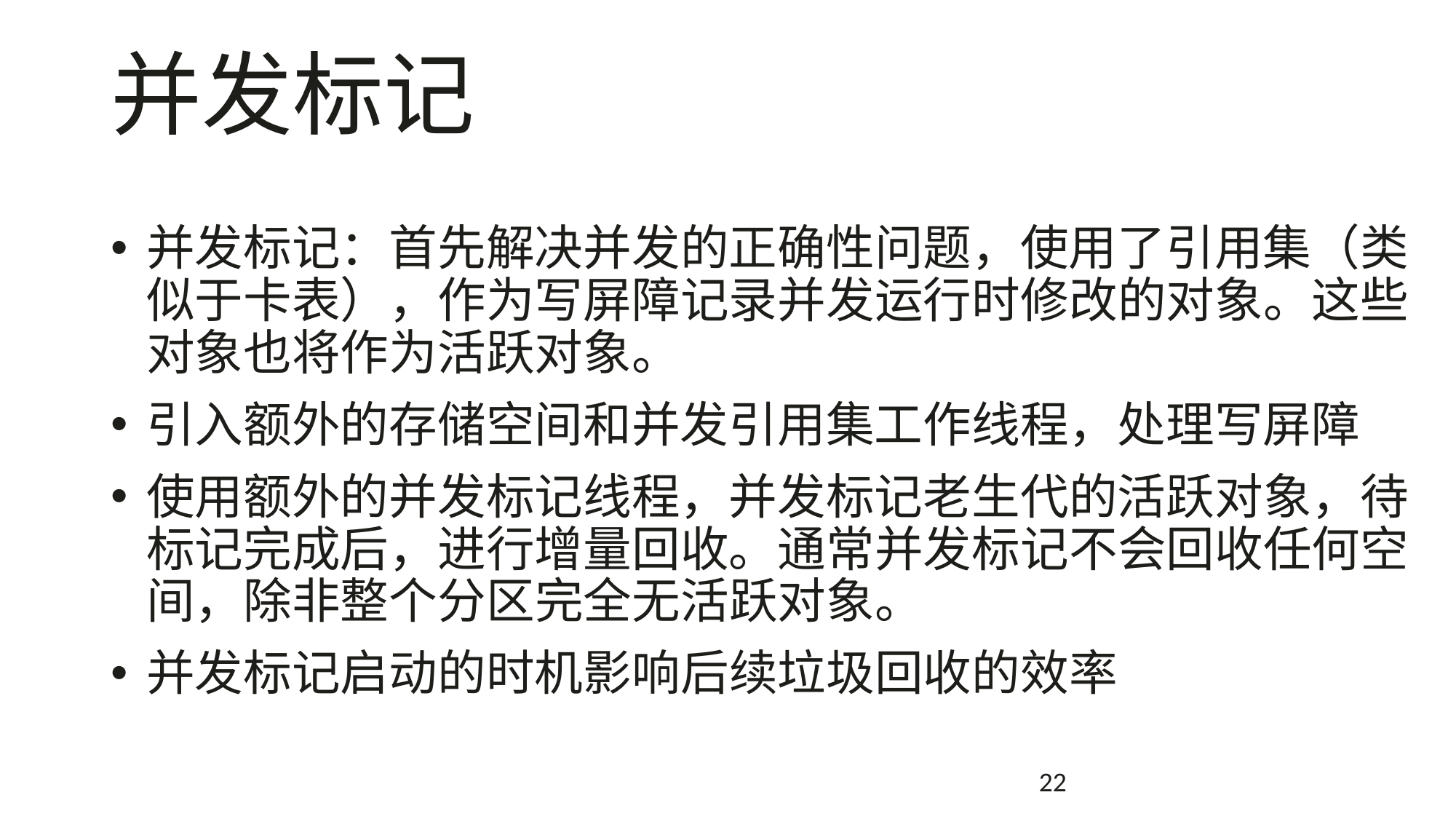

# 并发标记
并发标记：首先解决并发的正确性问题，使用了引用集（类似于卡表），作为写屏障记录并发运行时修改的对象。这些对象也将作为活跃对象。
引入额外的存储空间和并发引用集工作线程，处理写屏障
使用额外的并发标记线程，并发标记老生代的活跃对象，待标记完成后，进行增量回收。通常并发标记不会回收任何空间，除非整个分区完全无活跃对象。
并发标记启动的时机影响后续垃圾回收的效率

22